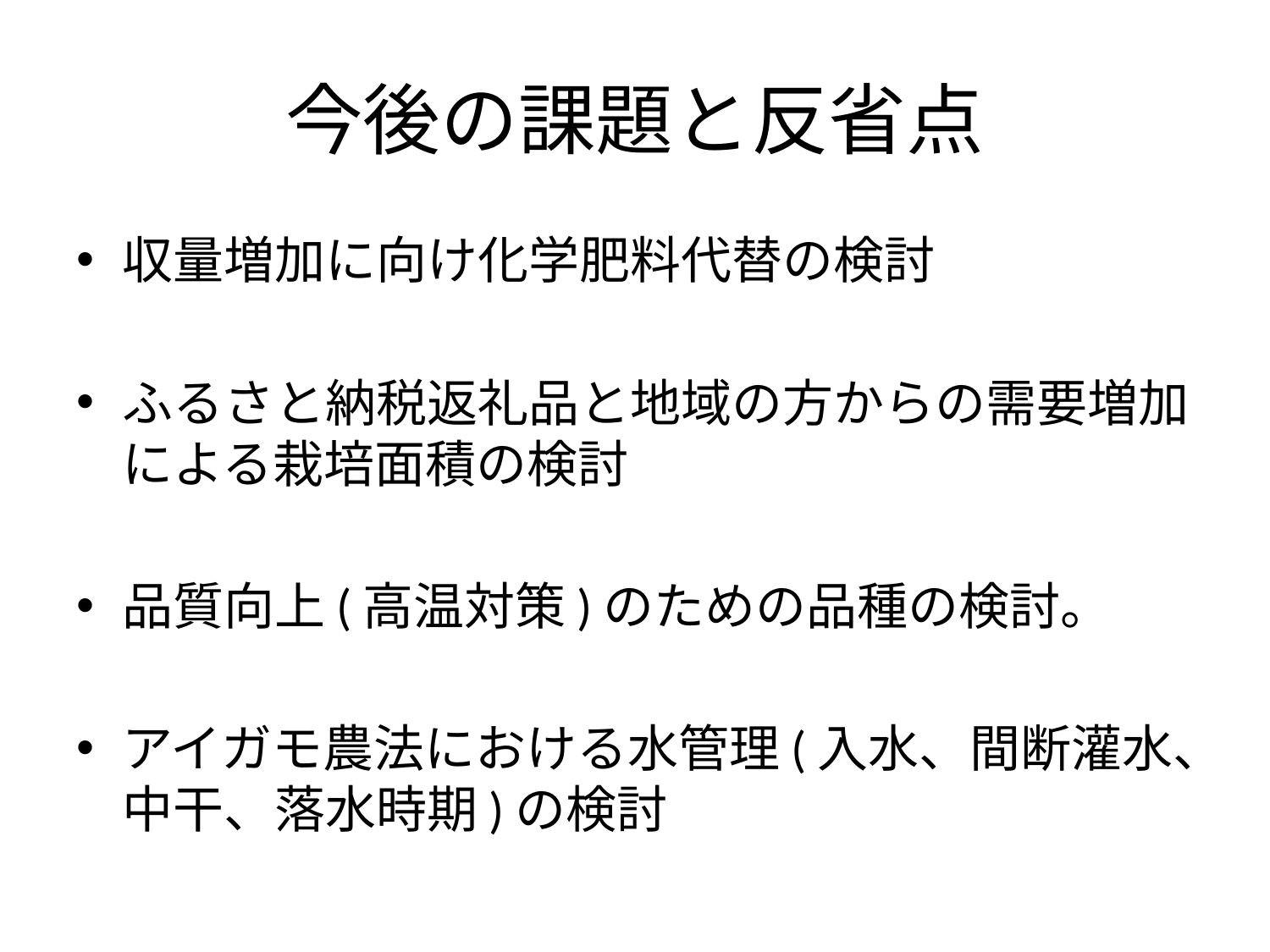

# 今後の課題と反省点
収量増加に向け化学肥料代替の検討

ふるさと納税返礼品と地域の方からの需要増加による栽培面積の検討

品質向上(高温対策)のための品種の検討。

アイガモ農法における水管理(入水、間断灌水、中干、落水時期)の検討